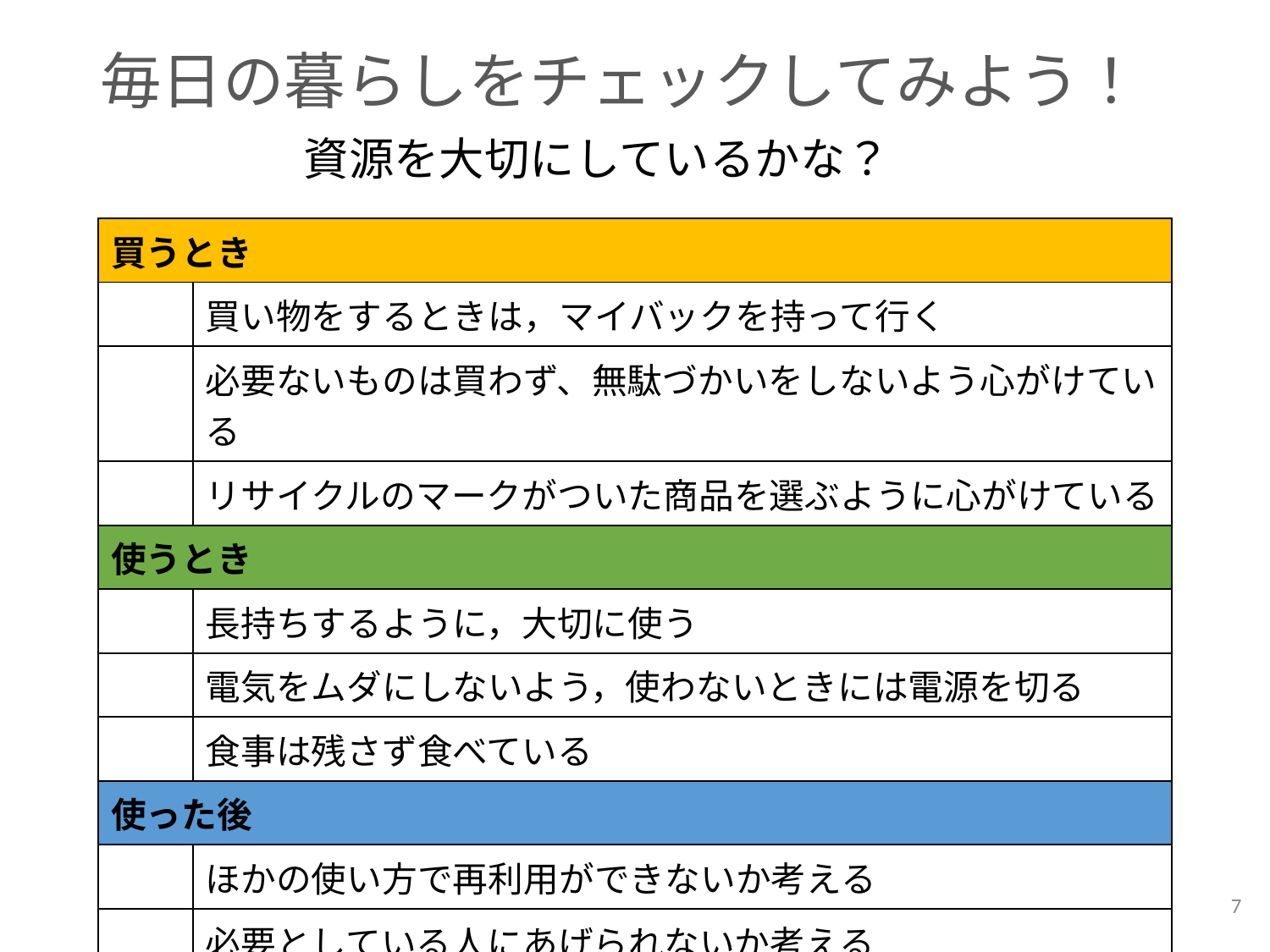

# 毎日の暮らしをチェックしてみよう！
資源を大切にしているかな？
| 買うとき |  |
| --- | --- |
|  | 買い物をするときは，マイバックを持って行く |
|  | 必要ないものは買わず、無駄づかいをしないよう心がけている |
|  | リサイクルのマークがついた商品を選ぶように心がけている |
| 使うとき |  |
|  | 長持ちするように，大切に使う |
|  | 電気をムダにしないよう，使わないときには電源を切る |
|  | 食事は残さず食べている |
| 使った後 |  |
|  | ほかの使い方で再利用ができないか考える |
|  | 必要としている人にあげられないか考える |
|  | 資源ごみは、必ず分別している |
7